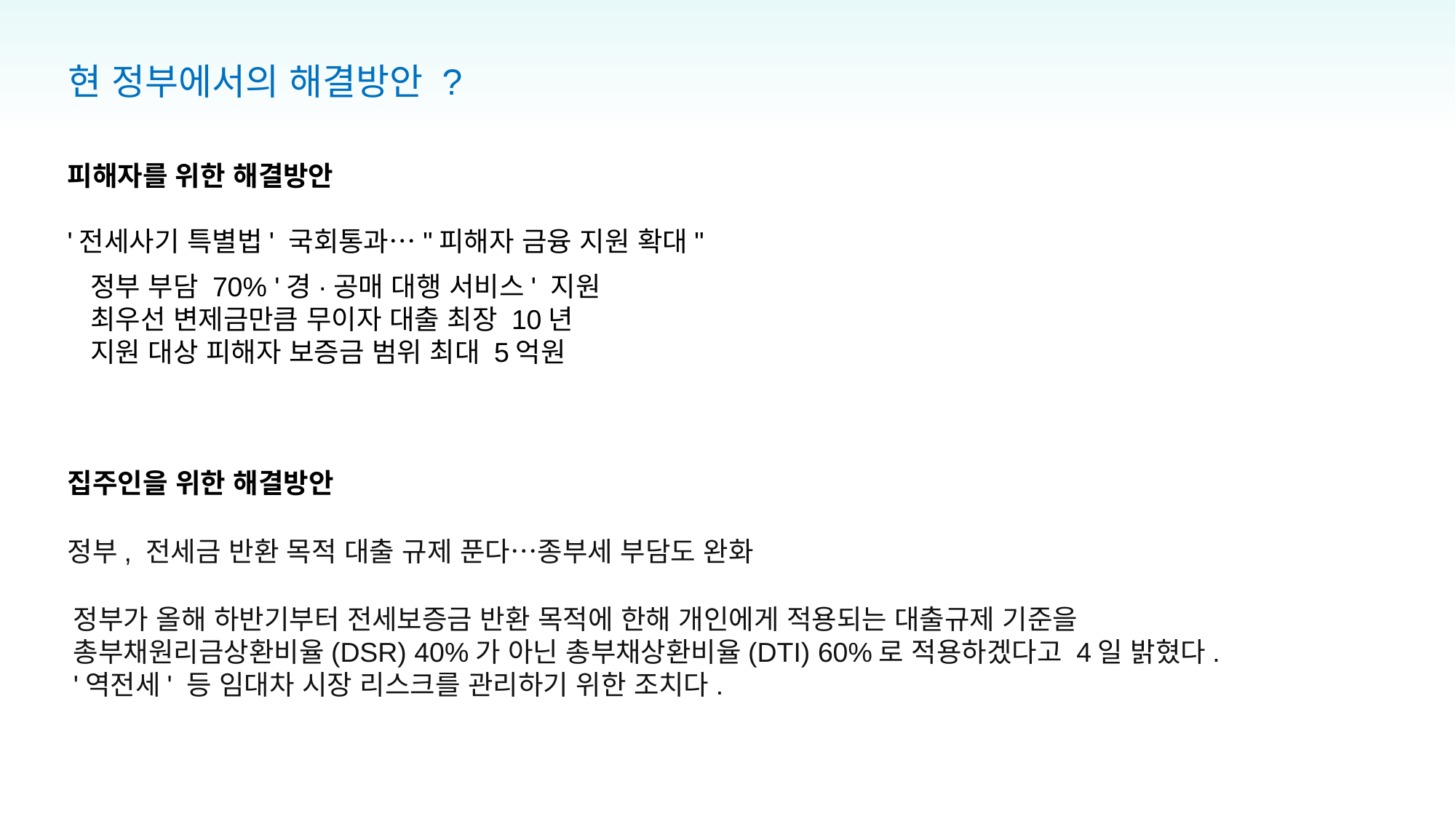

CHAPTER 02
현 정부에서의 해결방안 ?
피해자를 위한 해결방안

'전세사기 특별법' 국회통과…"피해자 금융 지원 확대"

정부 부담 70% '경·공매 대행 서비스' 지원
최우선 변제금만큼 무이자 대출 최장 10년
지원 대상 피해자 보증금 범위 최대 5억원
집주인을 위한 해결방안
정부, 전세금 반환 목적 대출 규제 푼다…종부세 부담도 완화

정부가 올해 하반기부터 전세보증금 반환 목적에 한해 개인에게 적용되는 대출규제 기준을
총부채원리금상환비율(DSR) 40%가 아닌 총부채상환비율(DTI) 60%로 적용하겠다고 4일 밝혔다.
'역전세' 등 임대차 시장 리스크를 관리하기 위한 조치다.